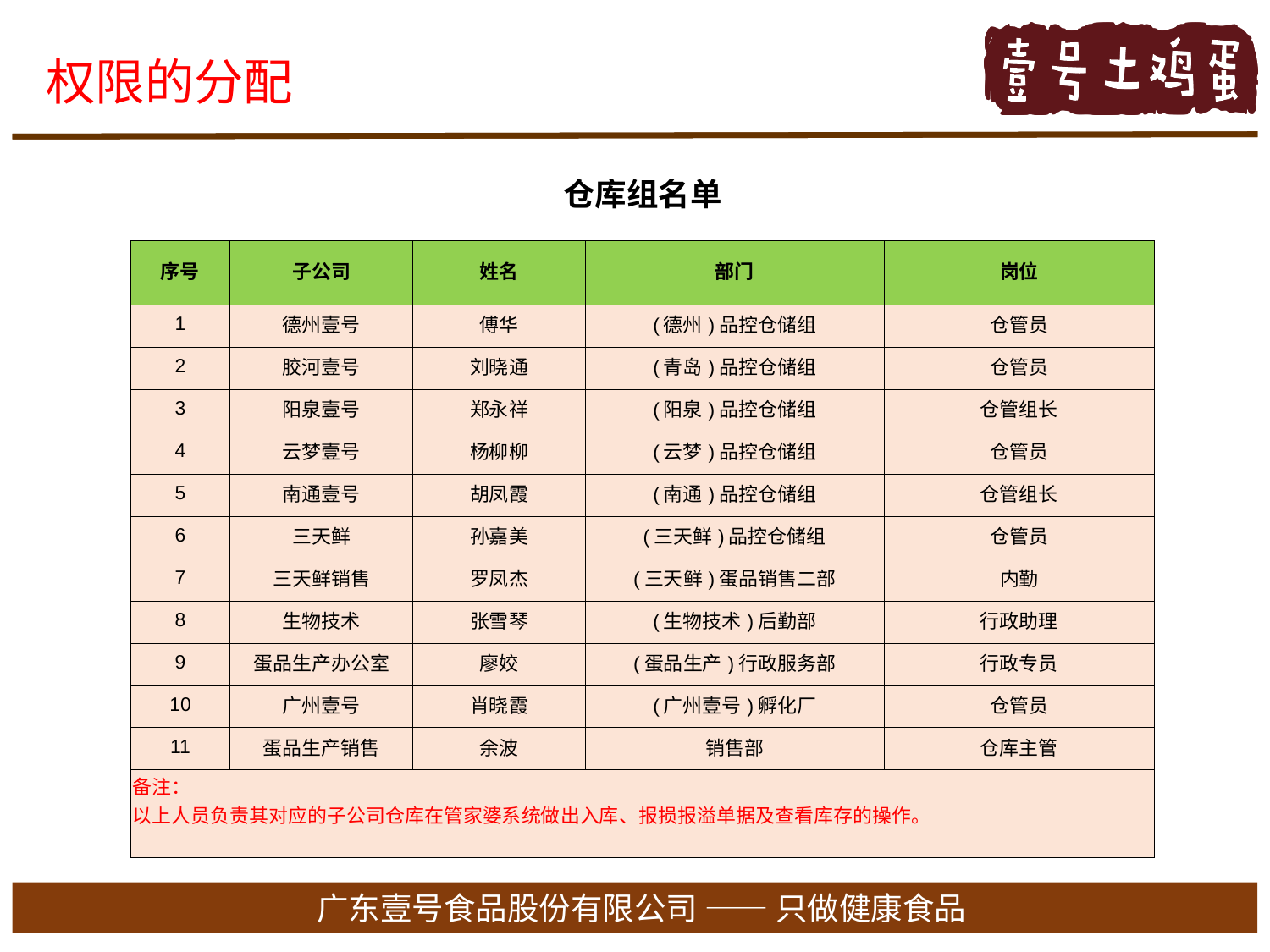

权限的分配
| 仓库组名单 |  |  |  |  |
| --- | --- | --- | --- | --- |
| 序号 | 子公司 | 姓名 | 部门 | 岗位 |
| 1 | 德州壹号 | 傅华 | (德州)品控仓储组 | 仓管员 |
| 2 | 胶河壹号 | 刘晓通 | (青岛)品控仓储组 | 仓管员 |
| 3 | 阳泉壹号 | 郑永祥 | (阳泉)品控仓储组 | 仓管组长 |
| 4 | 云梦壹号 | 杨柳柳 | (云梦)品控仓储组 | 仓管员 |
| 5 | 南通壹号 | 胡凤霞 | (南通)品控仓储组 | 仓管组长 |
| 6 | 三天鲜 | 孙嘉美 | (三天鲜)品控仓储组 | 仓管员 |
| 7 | 三天鲜销售 | 罗凤杰 | (三天鲜)蛋品销售二部 | 内勤 |
| 8 | 生物技术 | 张雪琴 | (生物技术)后勤部 | 行政助理 |
| 9 | 蛋品生产办公室 | 廖姣 | (蛋品生产)行政服务部 | 行政专员 |
| 10 | 广州壹号 | 肖晓霞 | (广州壹号)孵化厂 | 仓管员 |
| 11 | 蛋品生产销售 | 余波 | 销售部 | 仓库主管 |
| 备注： 以上人员负责其对应的子公司仓库在管家婆系统做出入库、报损报溢单据及查看库存的操作。 |  |  |  |  |